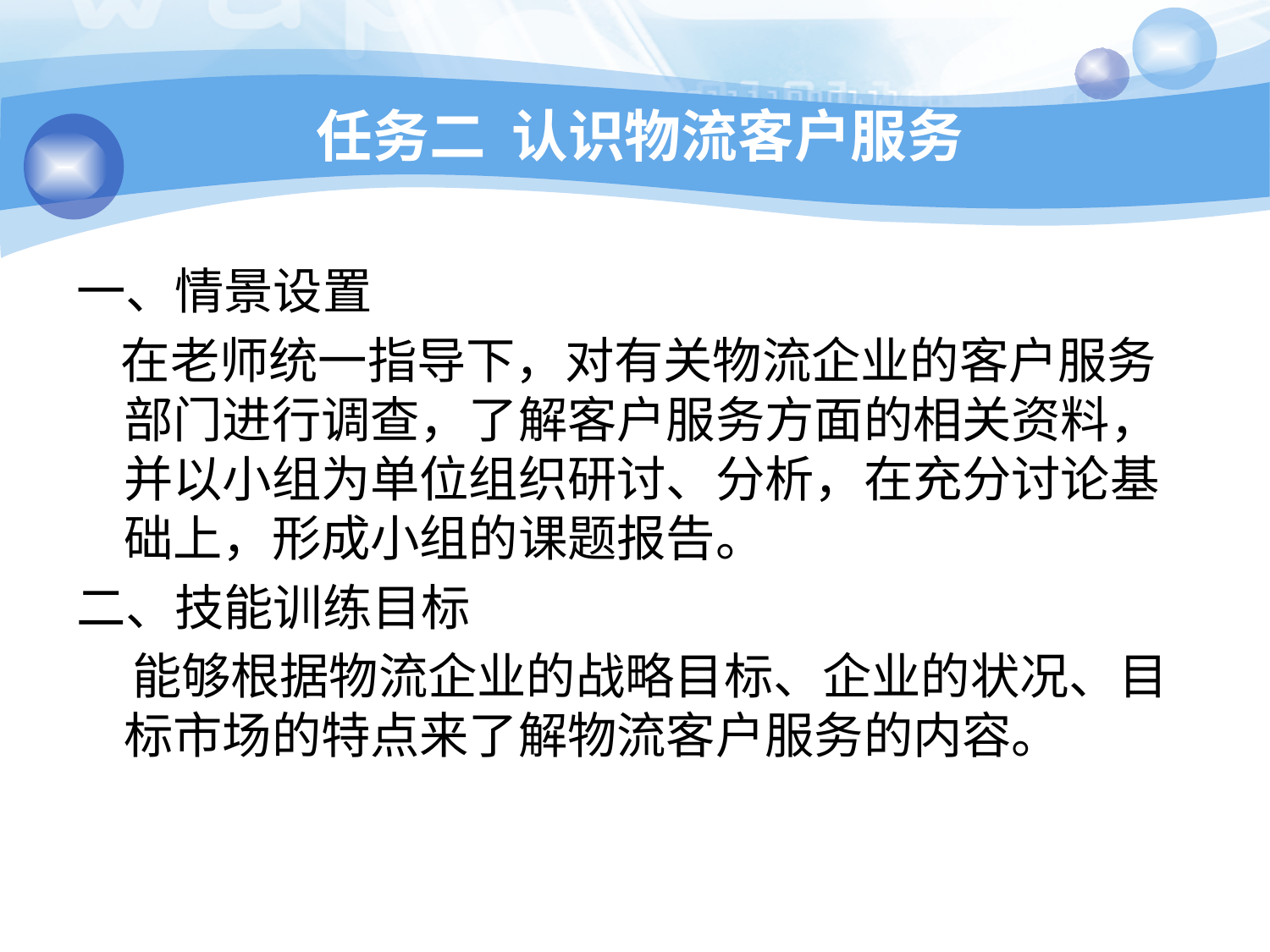

# 任务二  认识物流客户服务
一、情景设置
   在老师统一指导下，对有关物流企业的客户服务部门进行调查，了解客户服务方面的相关资料，并以小组为单位组织研讨、分析，在充分讨论基础上，形成小组的课题报告。
二、技能训练目标
    能够根据物流企业的战略目标、企业的状况、目标市场的特点来了解物流客户服务的内容。